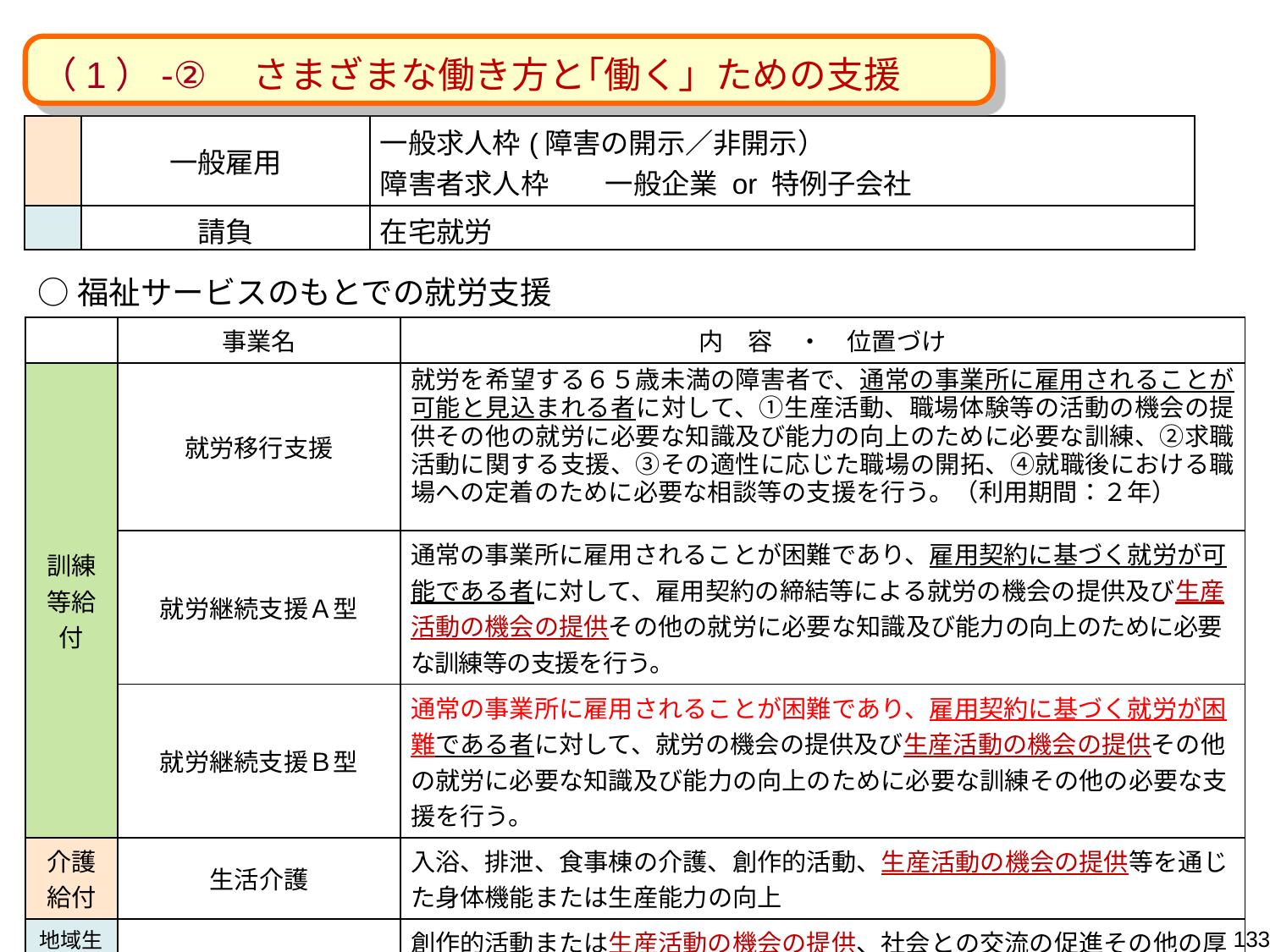

（1）-②　さまざまな働き方と｢働く」ための支援
|  | 一般雇用 | 一般求人枠(障害の開示／非開示） 障害者求人枠　　一般企業 or 特例子会社 |
| --- | --- | --- |
|  | 請負 | 在宅就労 |
○福祉サービスのもとでの就労支援
|  | 事業名 | 内　容　・　位置づけ |
| --- | --- | --- |
| 訓練等給付 | 就労移行支援 | 就労を希望する６５歳未満の障害者で、通常の事業所に雇用されることが可能と見込まれる者に対して、①生産活動、職場体験等の活動の機会の提供その他の就労に必要な知識及び能力の向上のために必要な訓練、②求職活動に関する支援、③その適性に応じた職場の開拓、④就職後における職場への定着のために必要な相談等の支援を行う。（利用期間：２年） |
|  | 就労継続支援Ａ型 | 通常の事業所に雇用されることが困難であり、雇用契約に基づく就労が可能である者に対して、雇用契約の締結等による就労の機会の提供及び生産活動の機会の提供その他の就労に必要な知識及び能力の向上のために必要な訓練等の支援を行う。 |
|  | 就労継続支援Ｂ型 | 通常の事業所に雇用されることが困難であり、雇用契約に基づく就労が困難である者に対して、就労の機会の提供及び生産活動の機会の提供その他の就労に必要な知識及び能力の向上のために必要な訓練その他の必要な支援を行う。 |
| 介護給付 | 生活介護 | 入浴、排泄、食事棟の介護、創作的活動、生産活動の機会の提供等を通じた身体機能または生産能力の向上 |
| 地域生活支援事業 | 地域活動支援センター | 創作的活動または生産活動の機会の提供、社会との交流の促進その他の厚生労働省令で定める便宜を供与 |
133